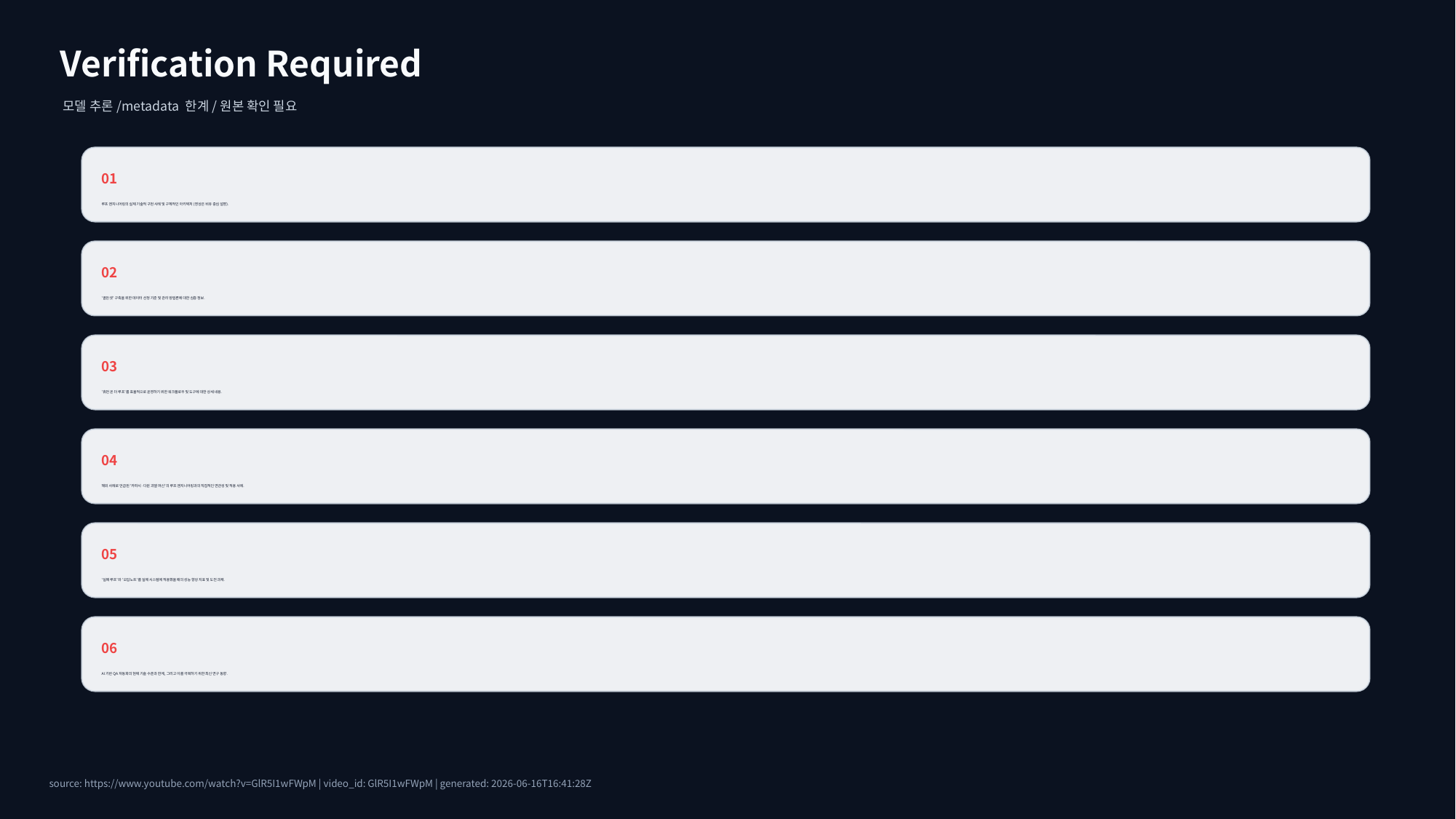

Verification Required
모델 추론/metadata 한계/원본 확인 필요

01
루프 엔지니어링의 실제 기술적 구현 사례 및 구체적인 아키텍처 (영상은 비유 중심 설명).

02
'골든셋' 구축을 위한 데이터 선정 기준 및 관리 방법론에 대한 심층 정보.

03
'휴먼 온 더 루프'를 효율적으로 운영하기 위한 워크플로우 및 도구에 대한 상세 내용.

04
해외 사례로 언급된 '카파시·다윈 괴델 머신'의 루프 엔지니어링과의 직접적인 연관성 및 적용 사례.

05
'실패 루프'와 '오답노트'를 실제 시스템에 적용했을 때의 성능 향상 지표 및 도전 과제.

06
AI 기반 QA 자동화의 현재 기술 수준과 한계, 그리고 이를 극복하기 위한 최신 연구 동향.
source: https://www.youtube.com/watch?v=GlR5I1wFWpM | video_id: GlR5I1wFWpM | generated: 2026-06-16T16:41:28Z